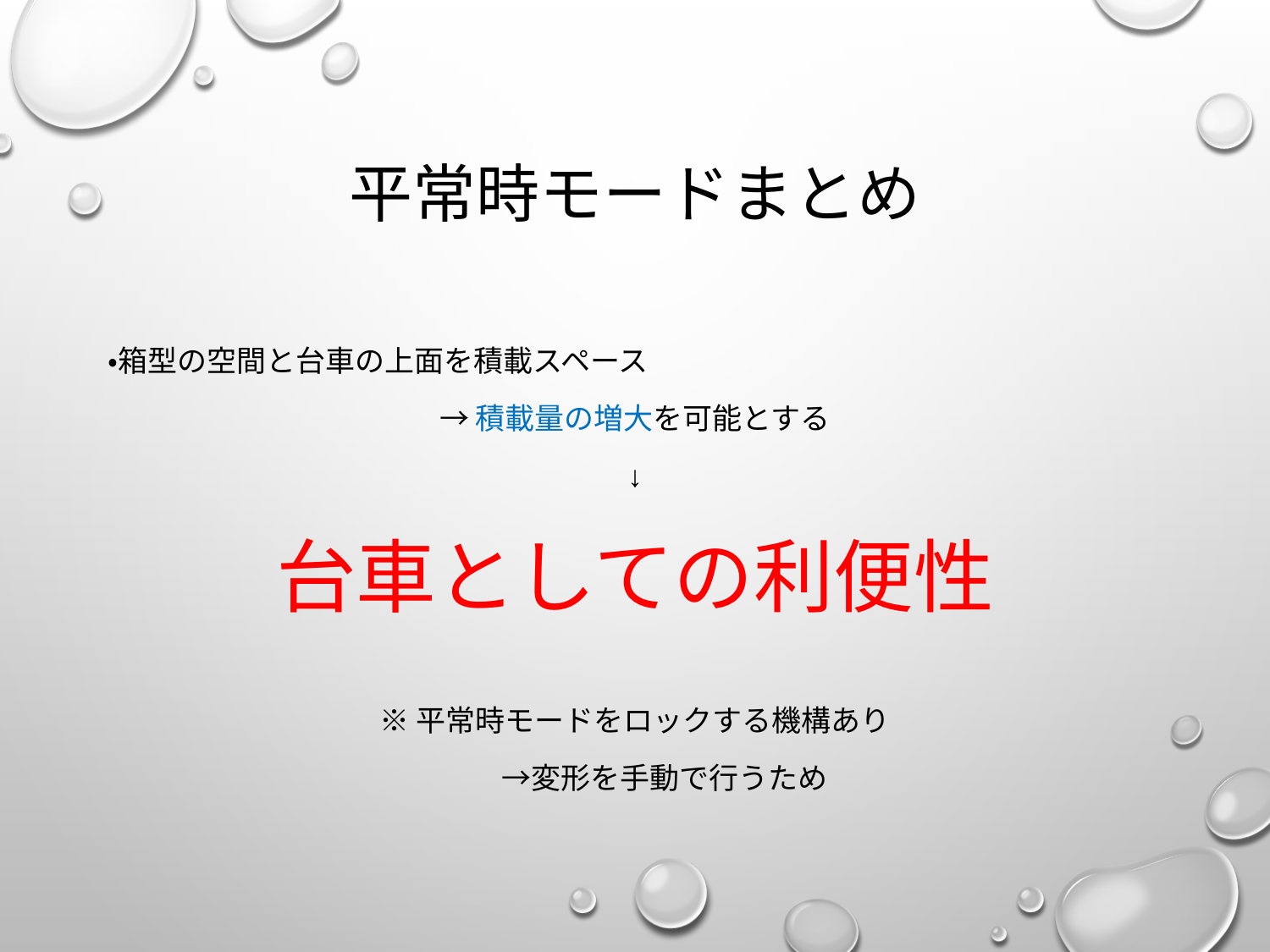

# 平常時モードまとめ
・箱型の空間と台車の上面を積載スペース
→積載量の増大を可能とする
↓
台車としての利便性

※平常時モードをロックする機構あり
　　→変形を手動で行うため